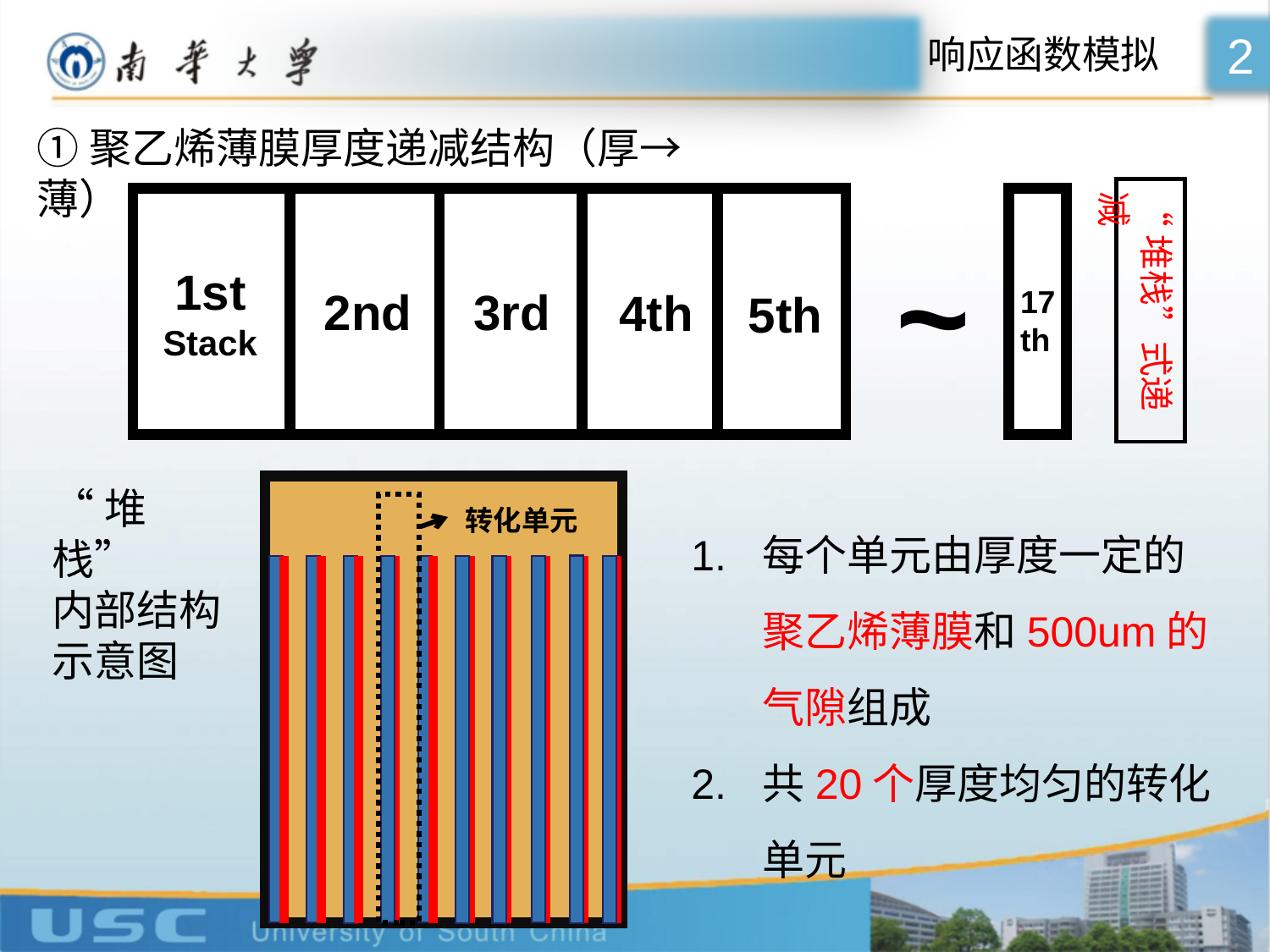

2
响应函数模拟
①聚乙烯薄膜厚度递减结构（厚→薄）
“堆栈”式递减

~
1st
Stack
2nd
3rd
4th
17th
5th
“堆栈”
内部结构
示意图

转化单元
每个单元由厚度一定的聚乙烯薄膜和500um的气隙组成
共20个厚度均匀的转化单元